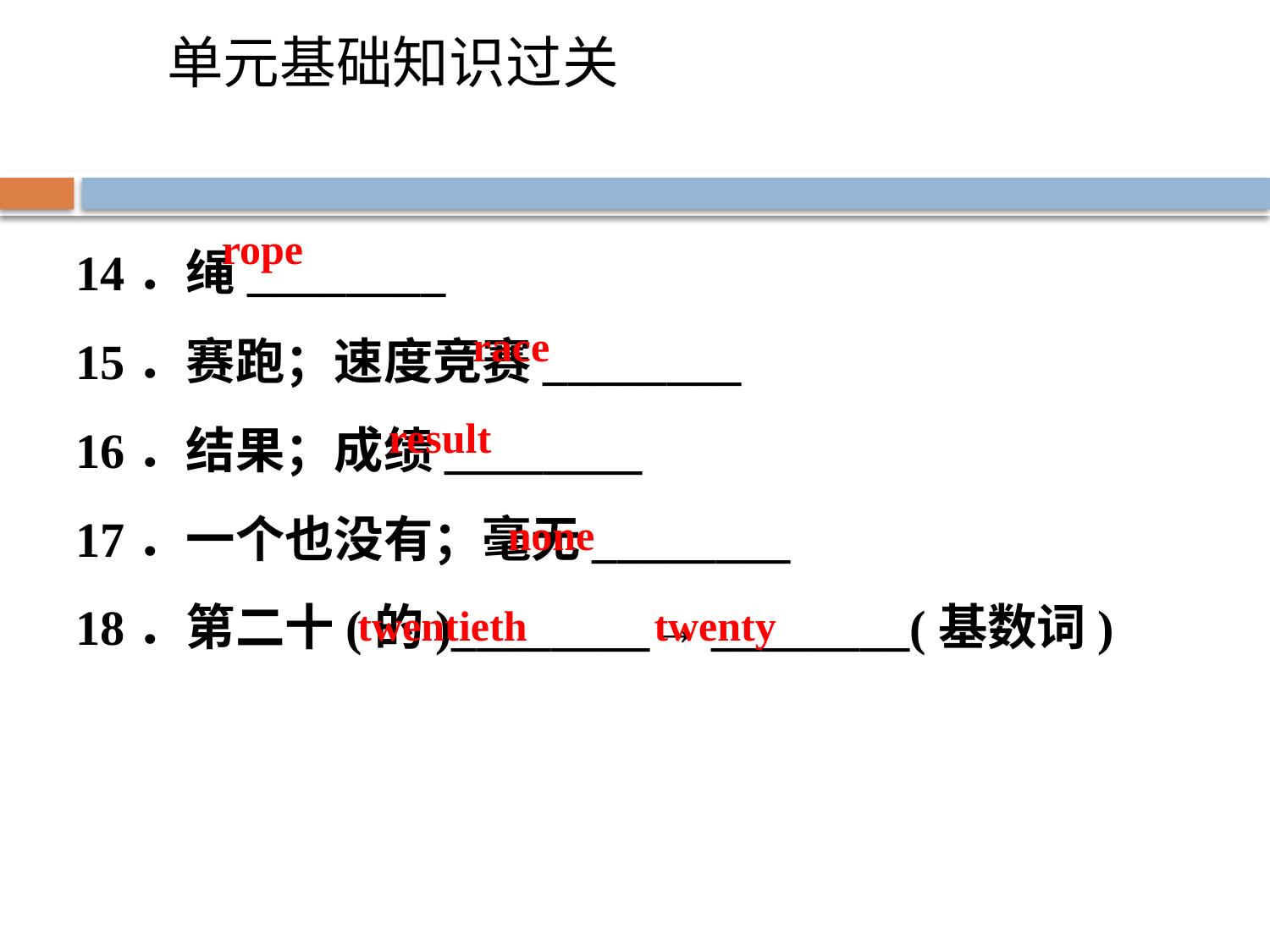

单元基础知识过关
14．绳________
15．赛跑；速度竞赛________
16．结果；成绩________
17．一个也没有；毫无________
18．第二十(的)________→ ________(基数词)
rope
race
result
none
twentieth	    twenty